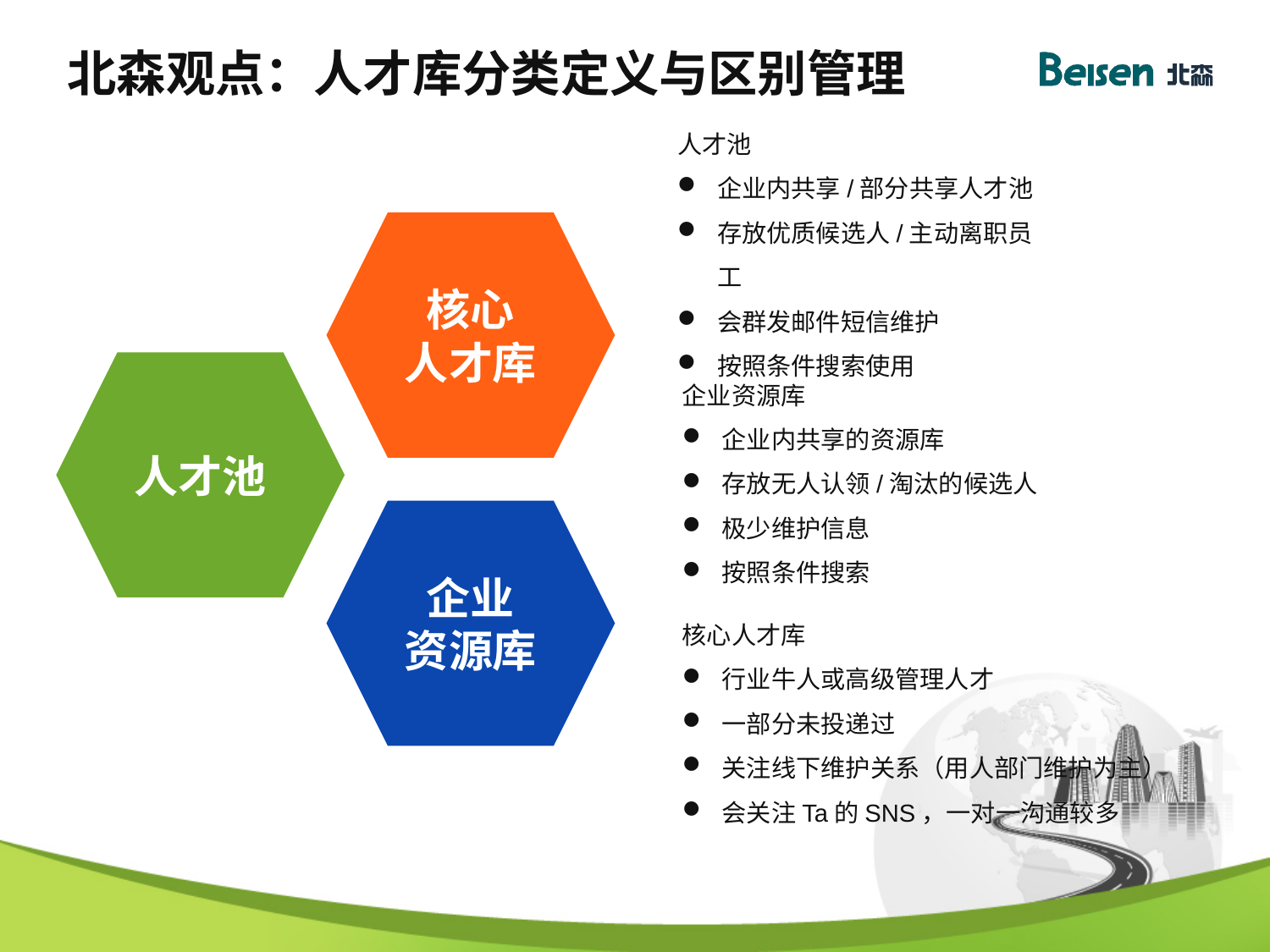

# 北森观点：人才库分类定义与区别管理
人才池
企业内共享/部分共享人才池
存放优质候选人/主动离职员工
会群发邮件短信维护
按照条件搜索使用

核心
人才库
人才池
企业资源库
企业内共享的资源库
存放无人认领/淘汰的候选人
极少维护信息
按照条件搜索
企业
资源库
核心人才库
行业牛人或高级管理人才
一部分未投递过
关注线下维护关系（用人部门维护为主）
会关注Ta的SNS，一对一沟通较多